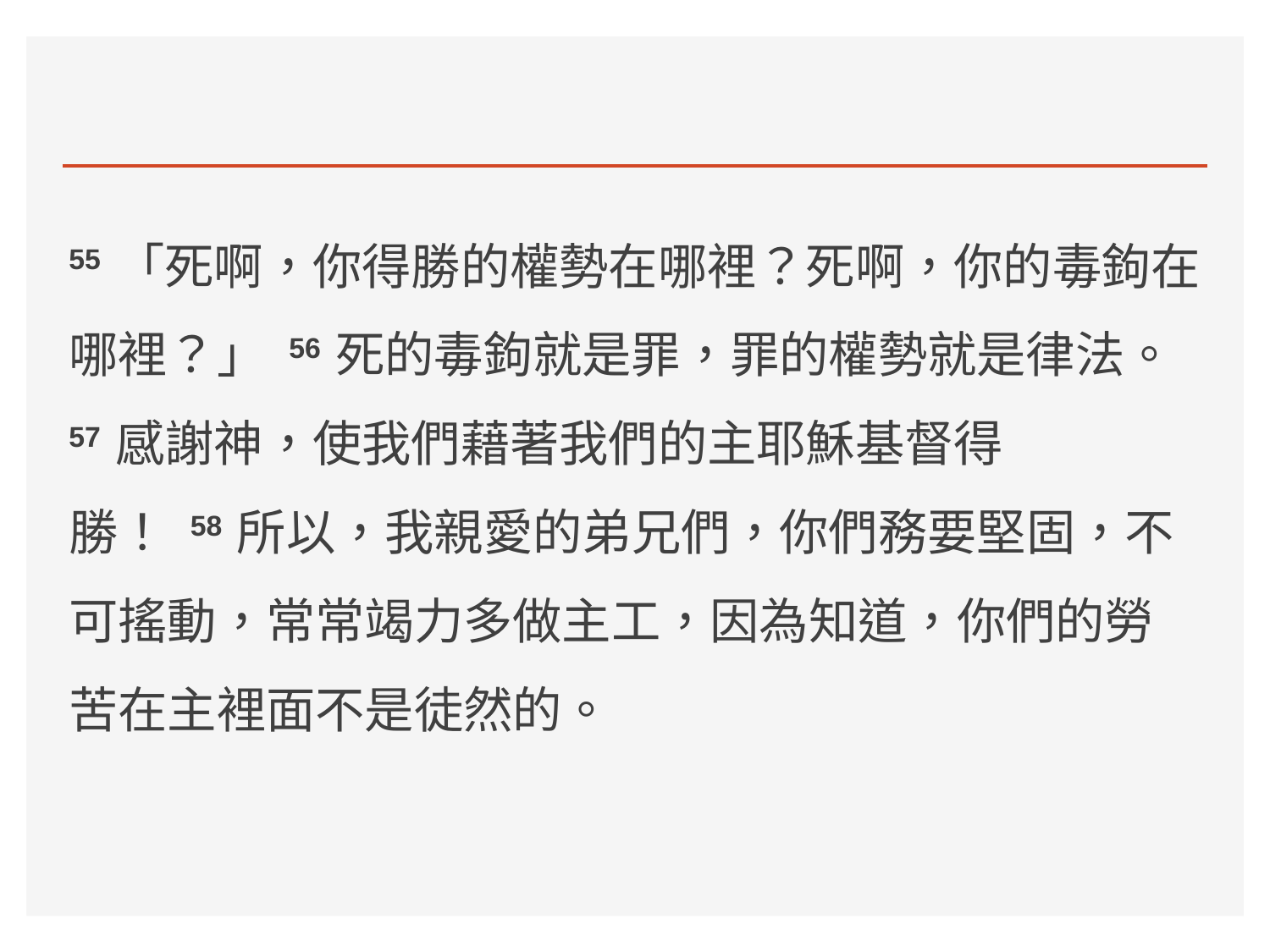

#
55 「死啊，你得勝的權勢在哪裡？死啊，你的毒鉤在哪裡？」 56 死的毒鉤就是罪，罪的權勢就是律法。 57 感謝神，使我們藉著我們的主耶穌基督得勝！ 58 所以，我親愛的弟兄們，你們務要堅固，不可搖動，常常竭力多做主工，因為知道，你們的勞苦在主裡面不是徒然的。